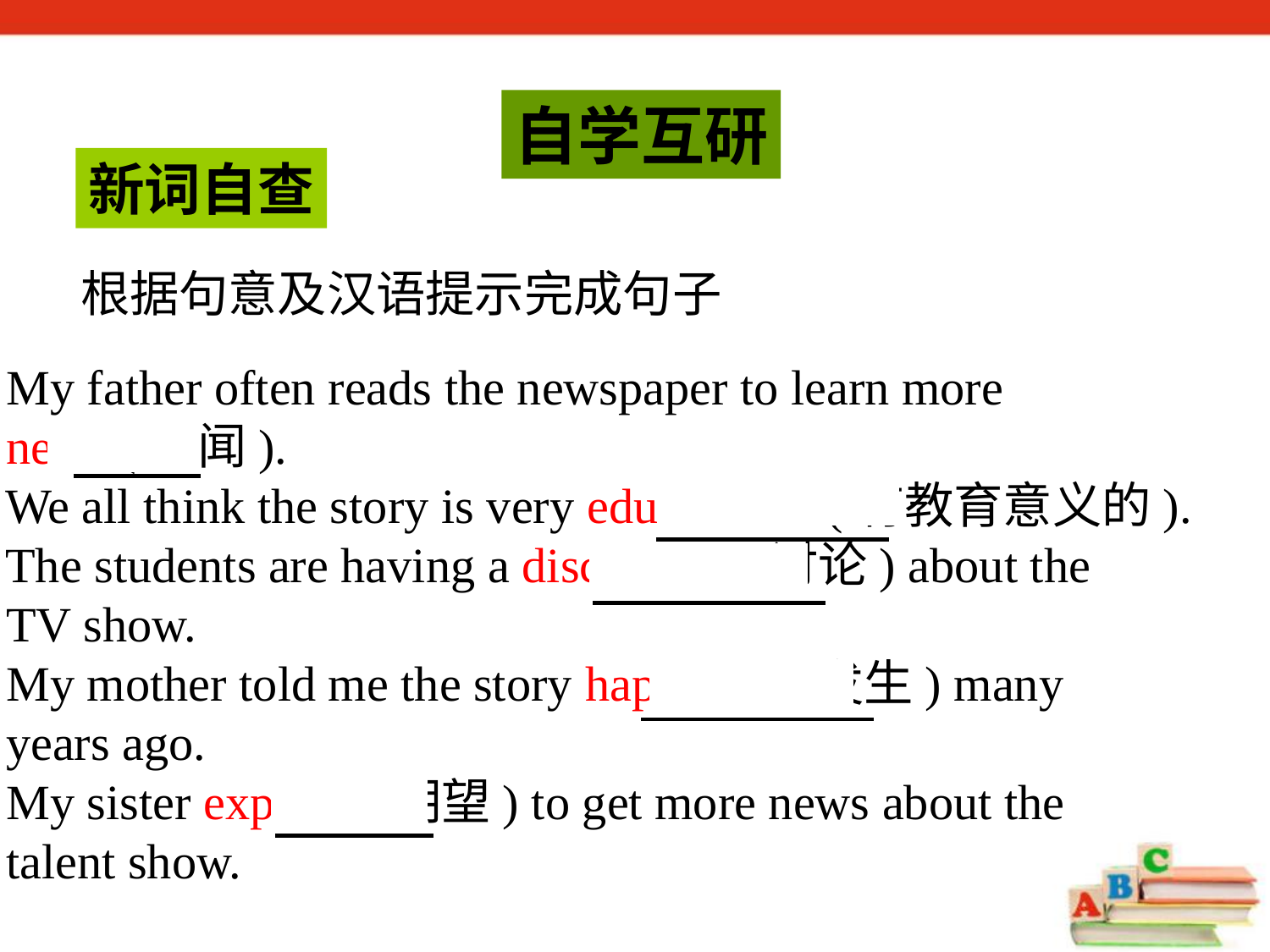

自学互研
新词自查
根据句意及汉语提示完成句子

1. My father often reads the newspaper to learn more
    news (新闻).
2. We all think the story is very educational (有教育意义的).
3. The students are having a discussion (讨论) about the
    TV show.
4. My mother told me the story happened (发生) many
    years ago.
5. My sister expects (期望) to get more news about the
    talent show.